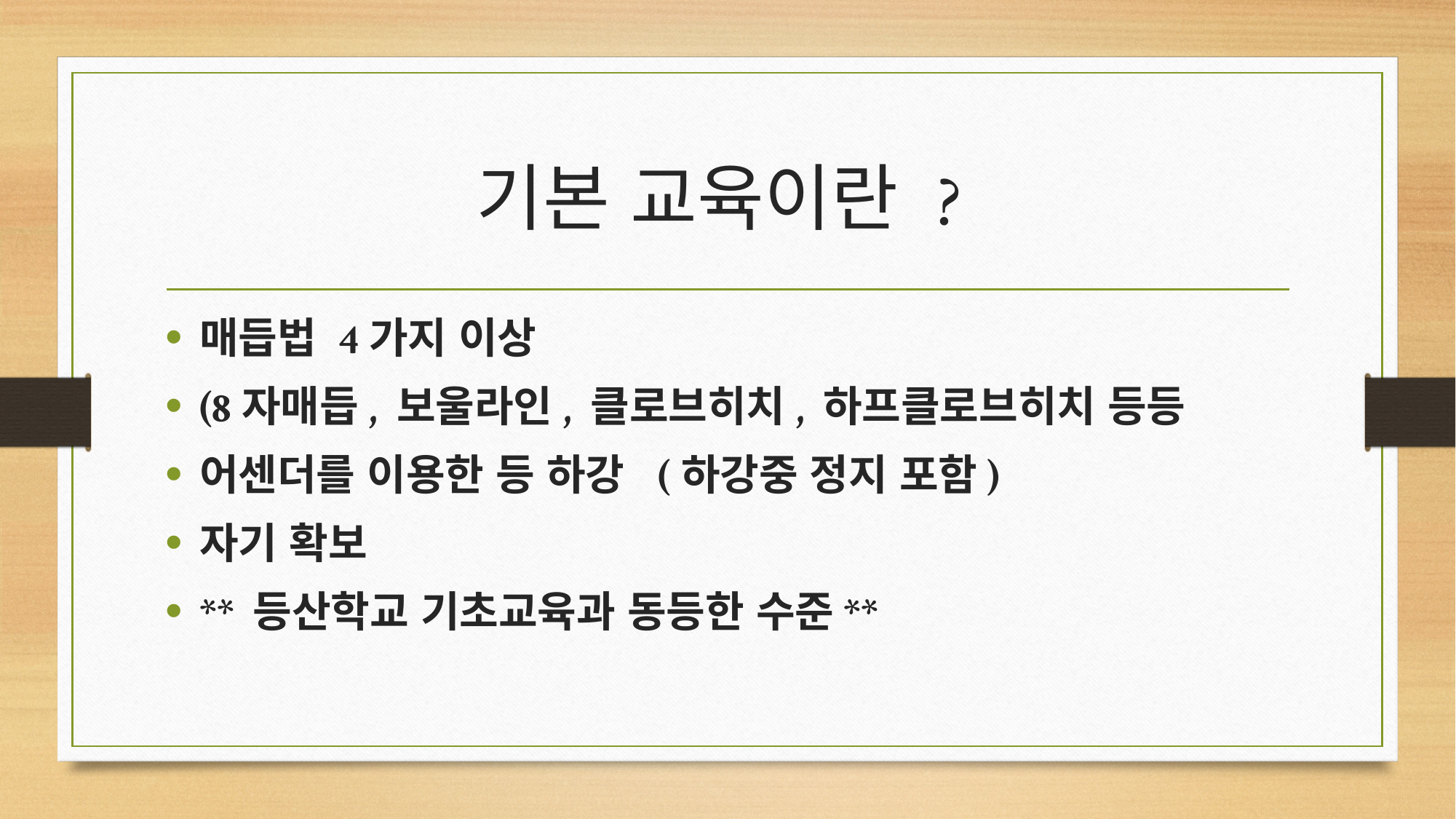

# 기본 교육이란 ?
매듭법 4가지 이상
(8자매듭, 보울라인, 클로브히치, 하프클로브히치 등등
어센더를 이용한 등 하강  (하강중 정지 포함)
자기 확보
** 등산학교 기초교육과 동등한 수준**